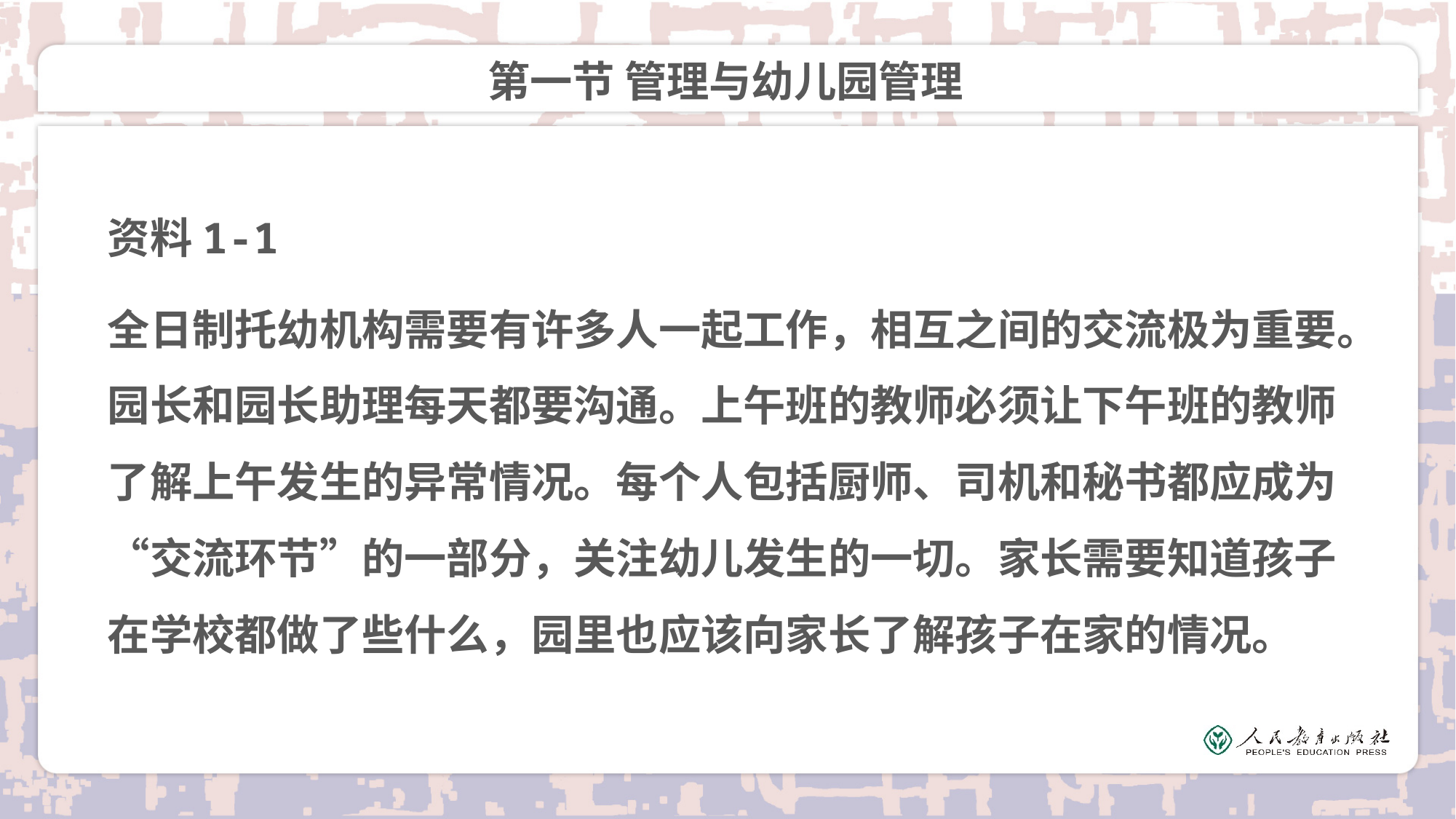

# 第一节 管理与幼儿园管理
资料1-1
全日制托幼机构需要有许多人一起工作，相互之间的交流极为重要。园长和园长助理每天都要沟通。上午班的教师必须让下午班的教师了解上午发生的异常情况。每个人包括厨师、司机和秘书都应成为“交流环节”的一部分，关注幼儿发生的一切。家长需要知道孩子在学校都做了些什么，园里也应该向家长了解孩子在家的情况。